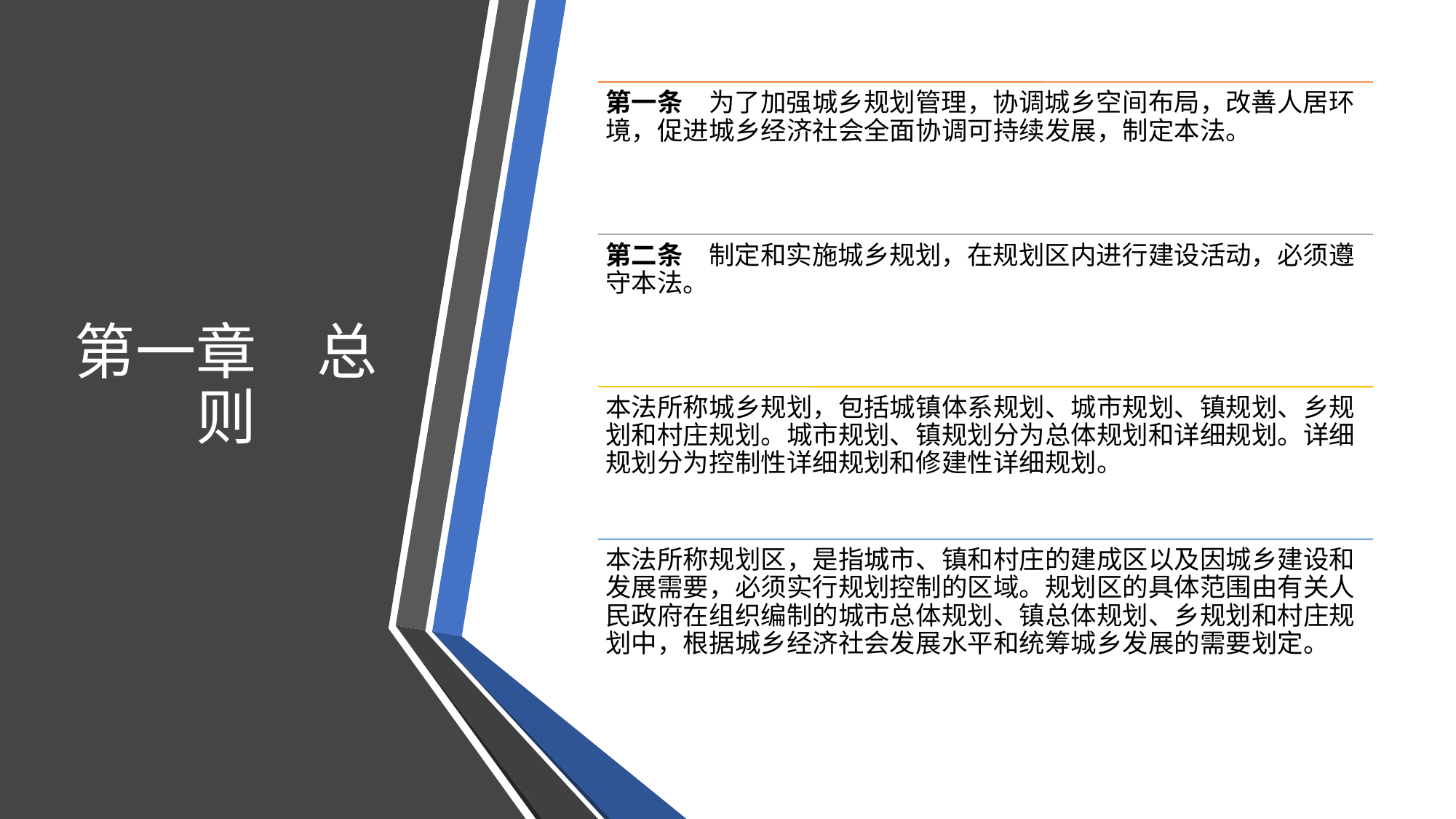

# 第一章　总　　则
第一条　为了加强城乡规划管理，协调城乡空间布局，改善人居环境，促进城乡经济社会全面协调可持续发展，制定本法。
第二条　制定和实施城乡规划，在规划区内进行建设活动，必须遵守本法。
本法所称城乡规划，包括城镇体系规划、城市规划、镇规划、乡规划和村庄规划。城市规划、镇规划分为总体规划和详细规划。详细规划分为控制性详细规划和修建性详细规划。
本法所称规划区，是指城市、镇和村庄的建成区以及因城乡建设和发展需要，必须实行规划控制的区域。规划区的具体范围由有关人民政府在组织编制的城市总体规划、镇总体规划、乡规划和村庄规划中，根据城乡经济社会发展水平和统筹城乡发展的需要划定。